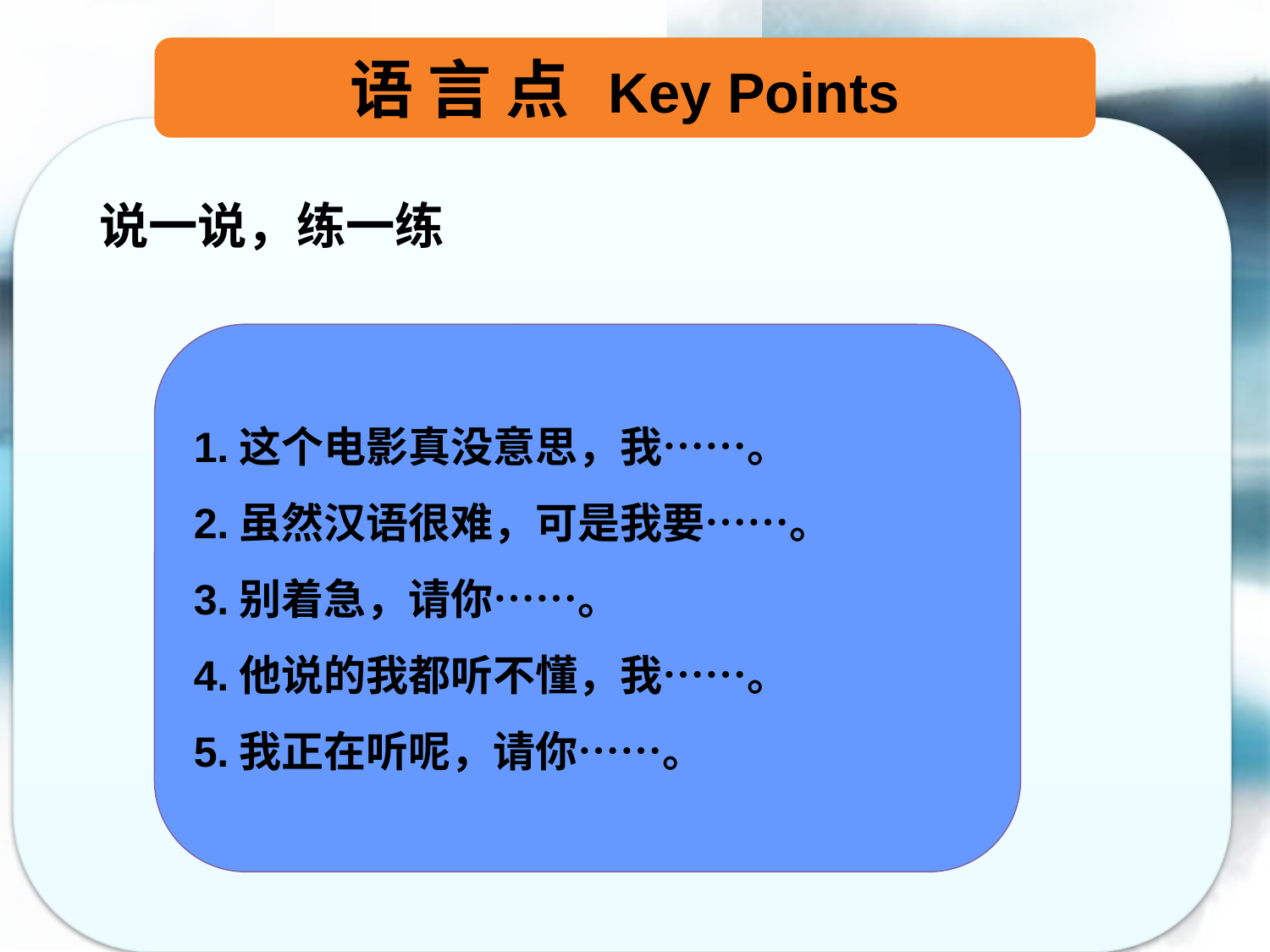

语 言 点  Key Points

说一说，练一练

1.这个电影真没意思，我……。
2.虽然汉语很难，可是我要……。
3.别着急，请你……。
4.他说的我都听不懂，我……。
5.我正在听呢，请你……。